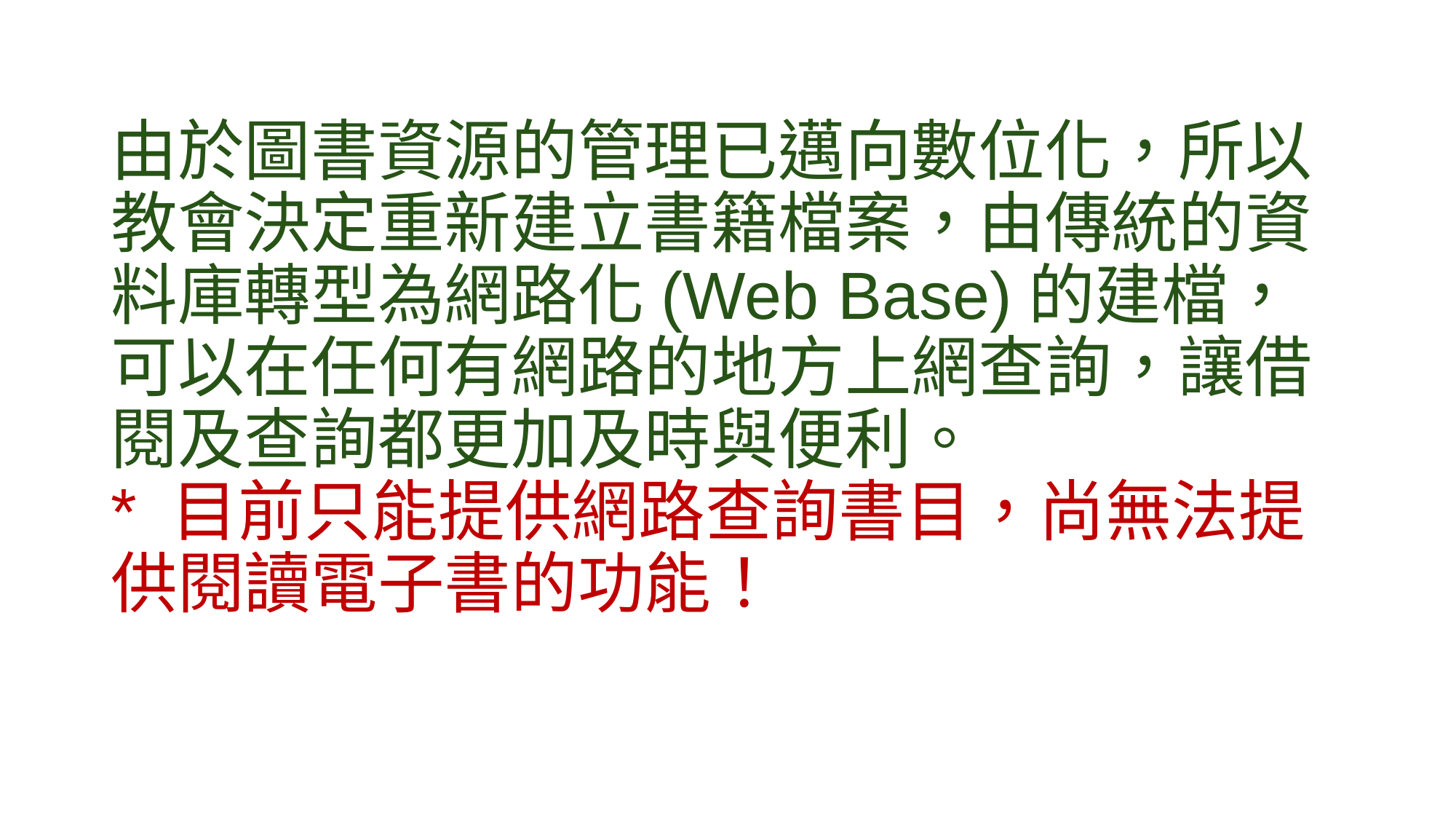

# 由於圖書資源的管理已邁向數位化，所以教會決定重新建立書籍檔案，由傳統的資料庫轉型為網路化(Web Base)的建檔，可以在任何有網路的地方上網查詢，讓借閱及查詢都更加及時與便利。 * 目前只能提供網路查詢書目，尚無法提供閱讀電子書的功能！